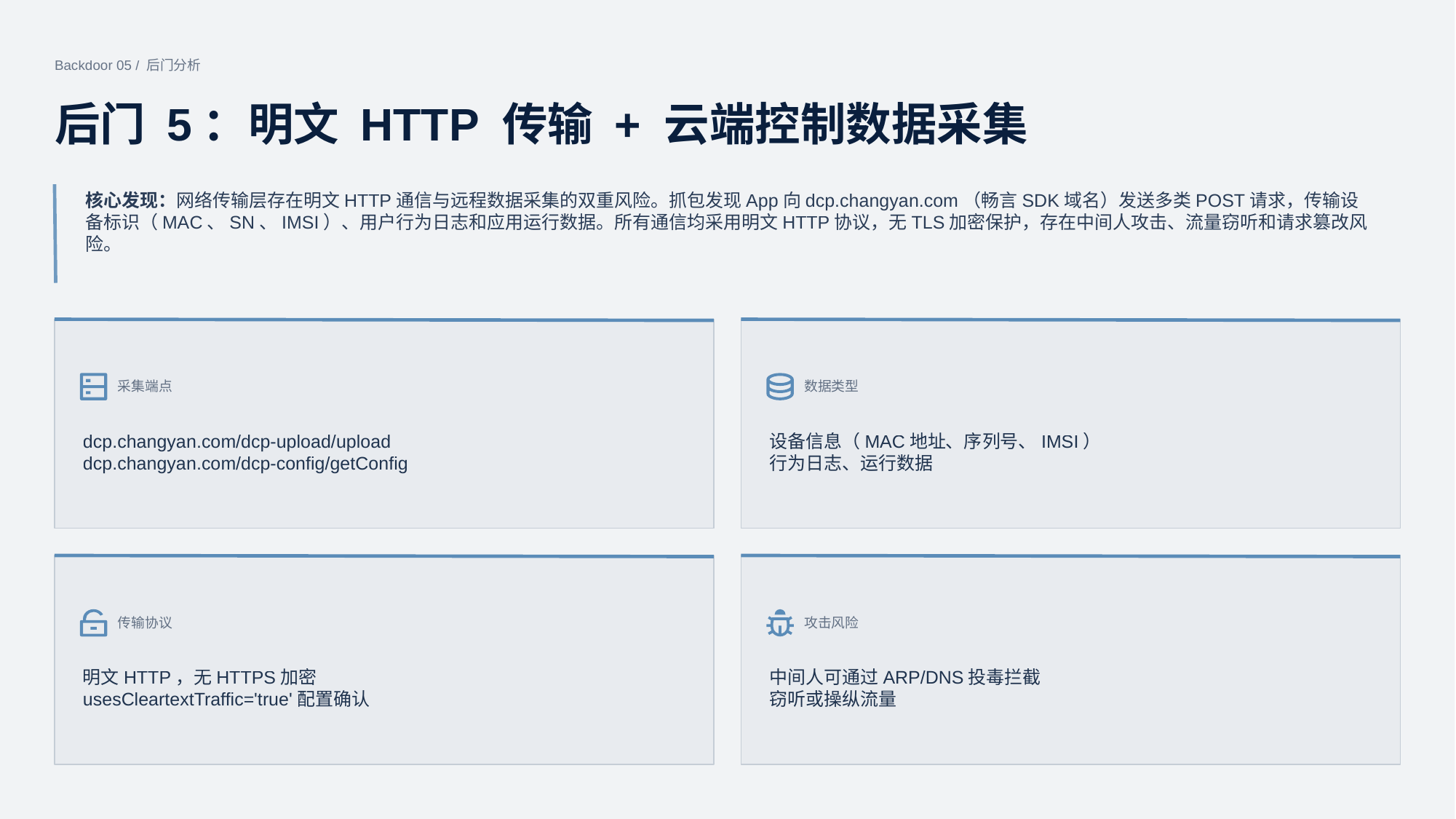

Backdoor 05 / 后门分析
后门 5：明文 HTTP 传输 + 云端控制数据采集

核心发现：网络传输层存在明文HTTP通信与远程数据采集的双重风险。抓包发现App向dcp.changyan.com（畅言SDK域名）发送多类POST请求，传输设
备标识（MAC、SN、IMSI）、用户行为日志和应用运行数据。所有通信均采用明文HTTP协议，无TLS加密保护，存在中间人攻击、流量窃听和请求篡改风
险。

采集端点
数据类型
dcp.changyan.com/dcp-upload/upload
dcp.changyan.com/dcp-config/getConfig
设备信息（MAC地址、序列号、IMSI）
行为日志、运行数据

传输协议
攻击风险
明文HTTP，无HTTPS加密
usesCleartextTraffic='true'配置确认
中间人可通过ARP/DNS投毒拦截
窃听或操纵流量